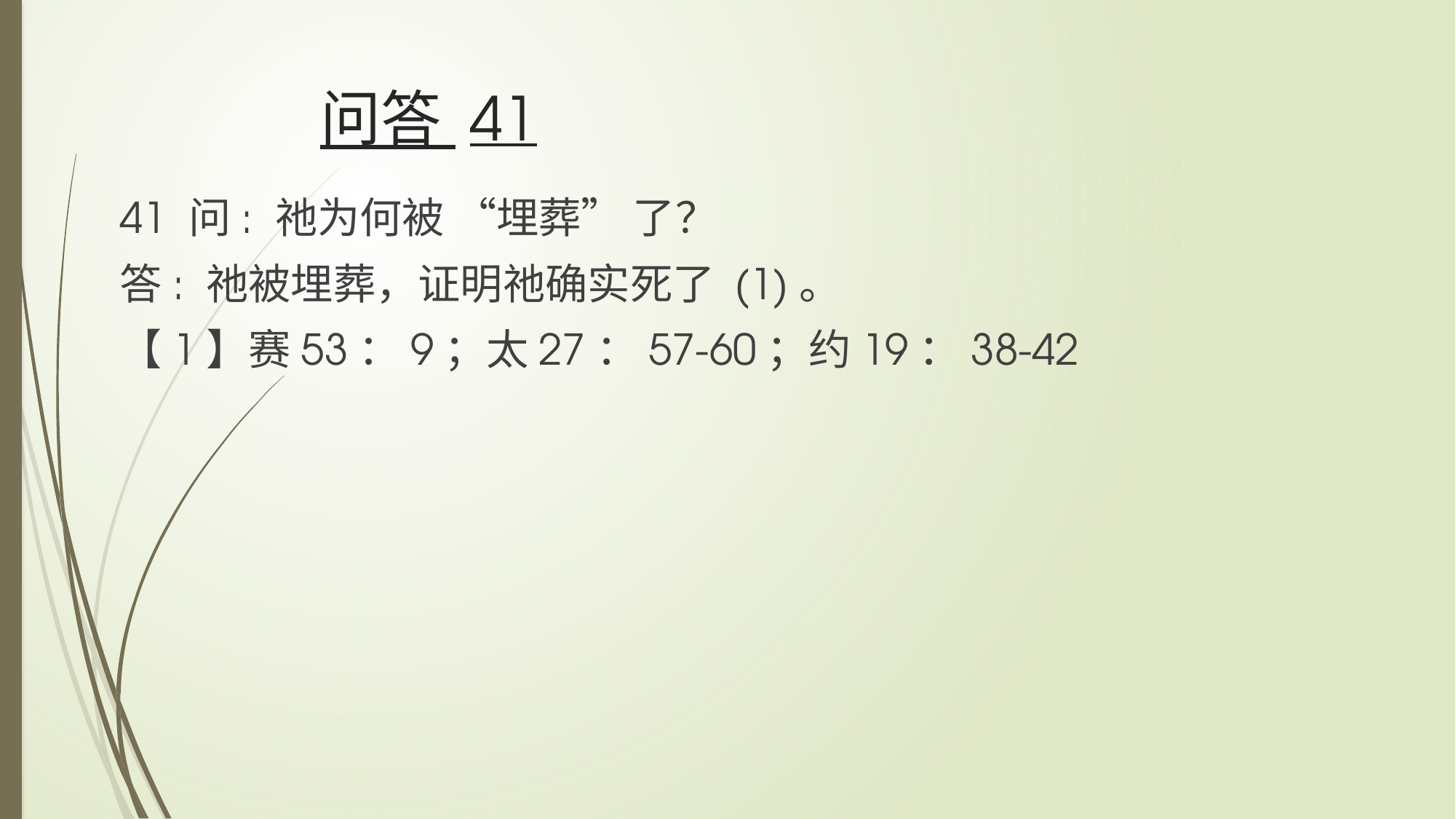

# 问答 41
41 问: 祂为何被 “埋葬” 了？
答: 祂被埋葬，证明祂确实死了 (1)。
【1】赛53：9；太27：57-60；约19：38-42